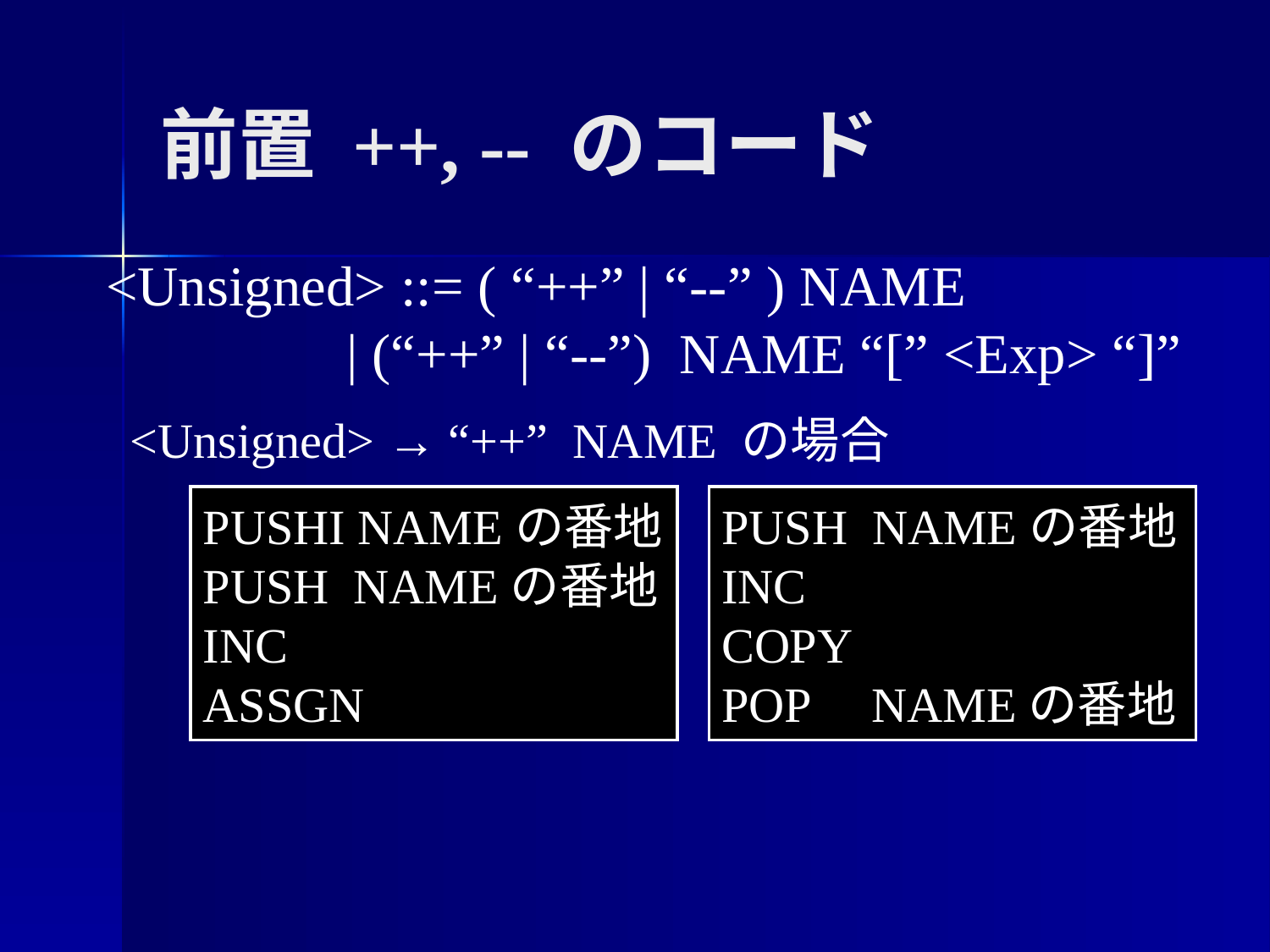

前置 ++, -- のコード
<Unsigned> ::= ( “++” | “--” ) NAME
                 | (“++” | “--”)  NAME “[” <Exp> “]”
<Unsigned> → “++”  NAME の場合
PUSHI NAMEの番地
PUSH  NAMEの番地
INC
ASSGN
PUSH  NAMEの番地
INC
COPY
POP     NAMEの番地